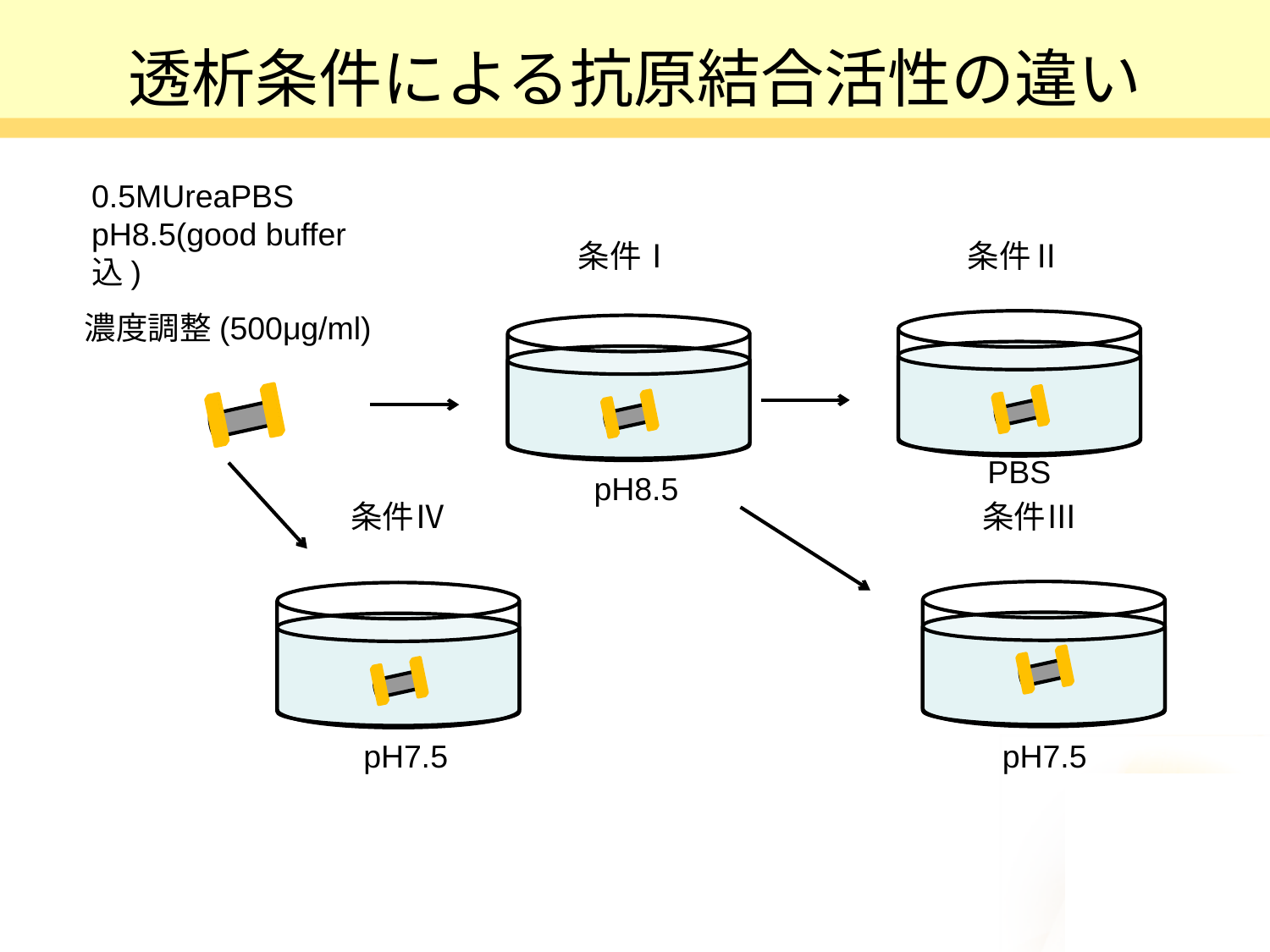

# 透析条件による抗原結合活性の違い
0.5MUreaPBS
pH8.5(good buffer込)
条件Ⅰ
条件Ⅱ
濃度調整(500μg/ml)

PBS
pH8.5
条件Ⅳ
条件Ⅲ

pH7.5
pH7.5